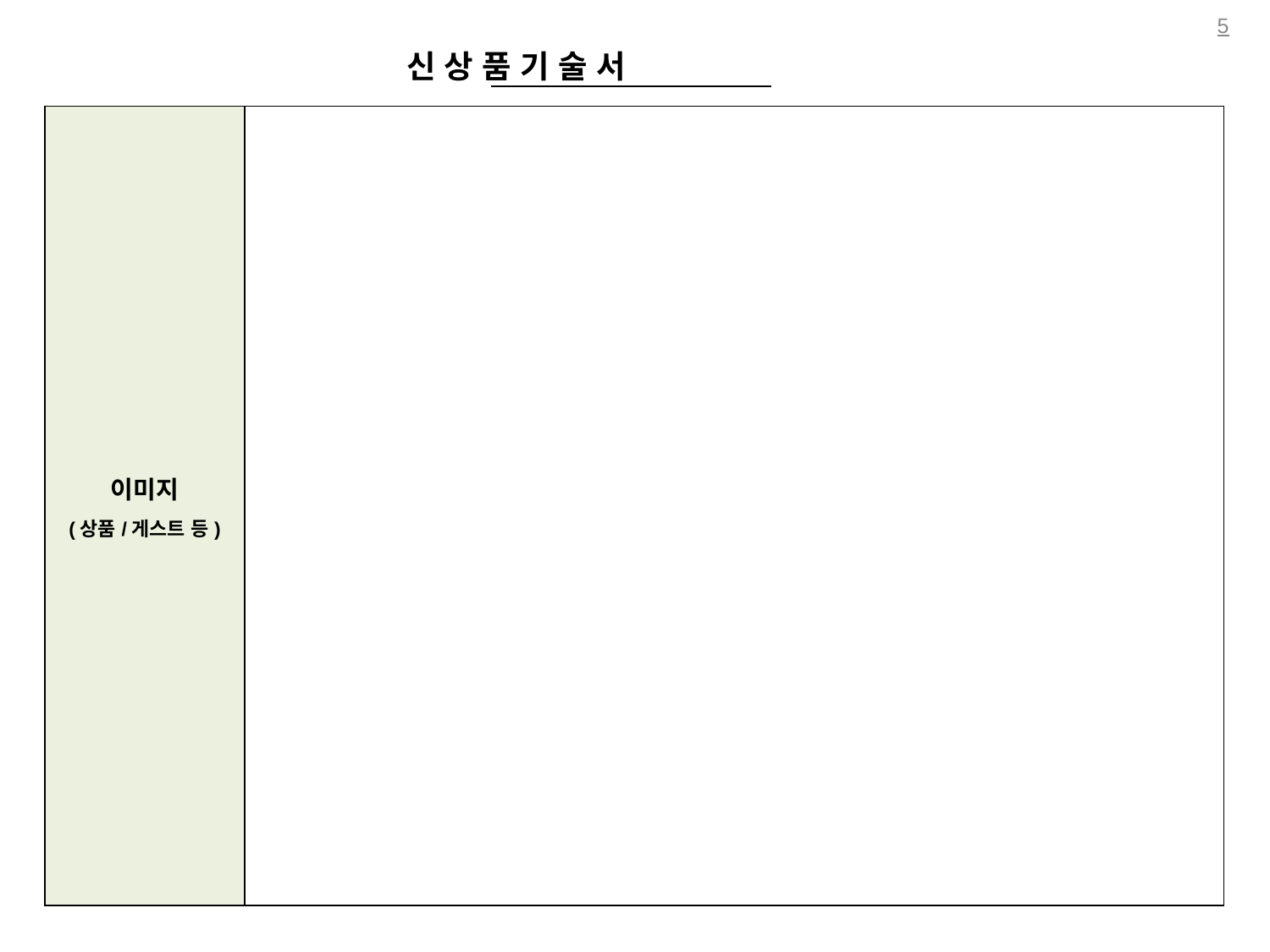

5
| 신 상 품 기 술 서 |  |  |  |  |  |
| --- | --- | --- | --- | --- | --- |
|  |  |  |  |  |  |
| 이미지 (상품/게스트 등) |  |
| --- | --- |